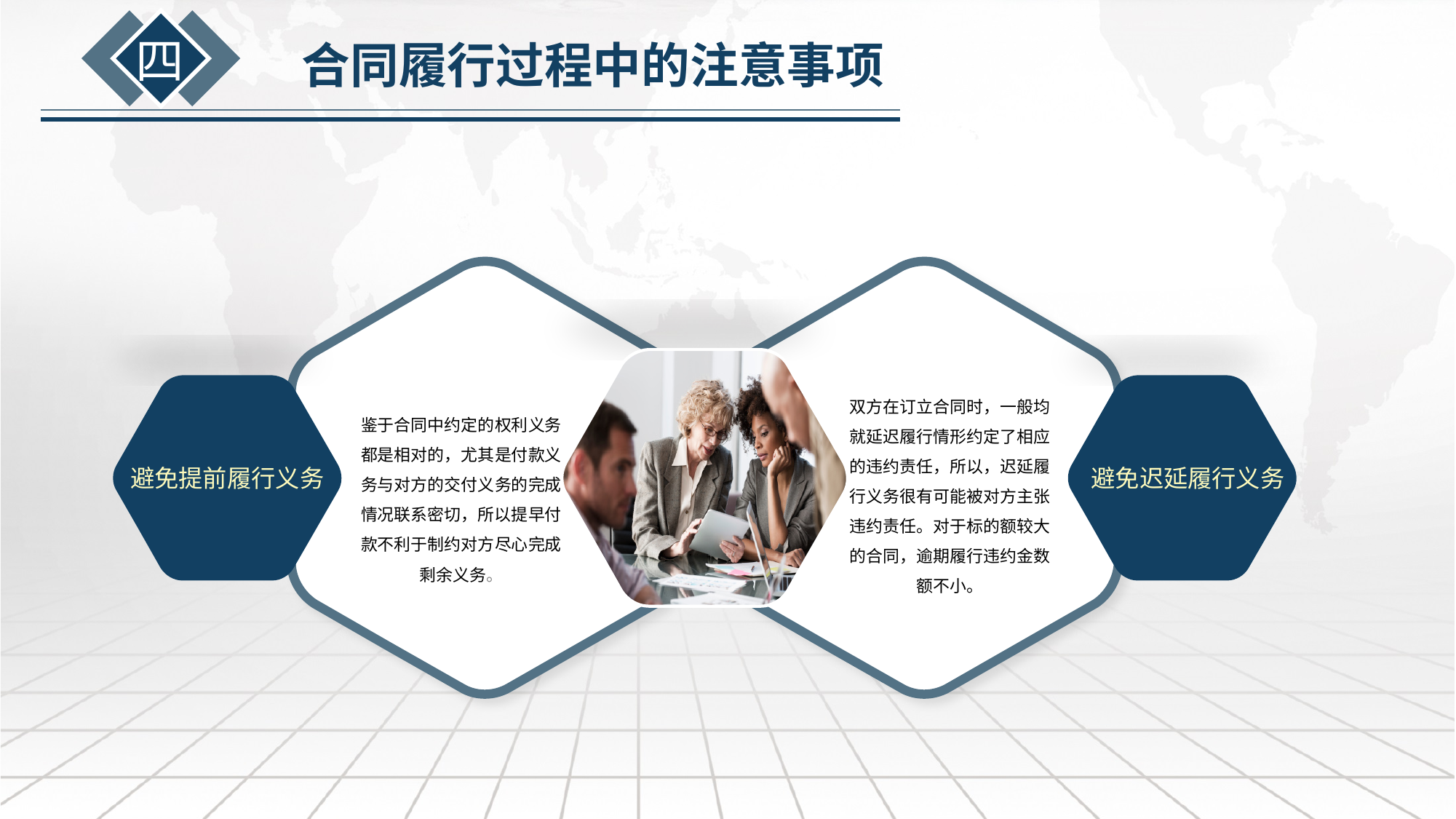

四
合同履行过程中的注意事项

避免提前履行义务
 避免迟延履行义务
双方在订立合同时，一般均就延迟履行情形约定了相应的违约责任，所以，迟延履行义务很有可能被对方主张违约责任。对于标的额较大的合同，逾期履行违约金数额不小。
鉴于合同中约定的权利义务都是相对的，尤其是付款义务与对方的交付义务的完成情况联系密切，所以提早付款不利于制约对方尽心完成剩余义务。